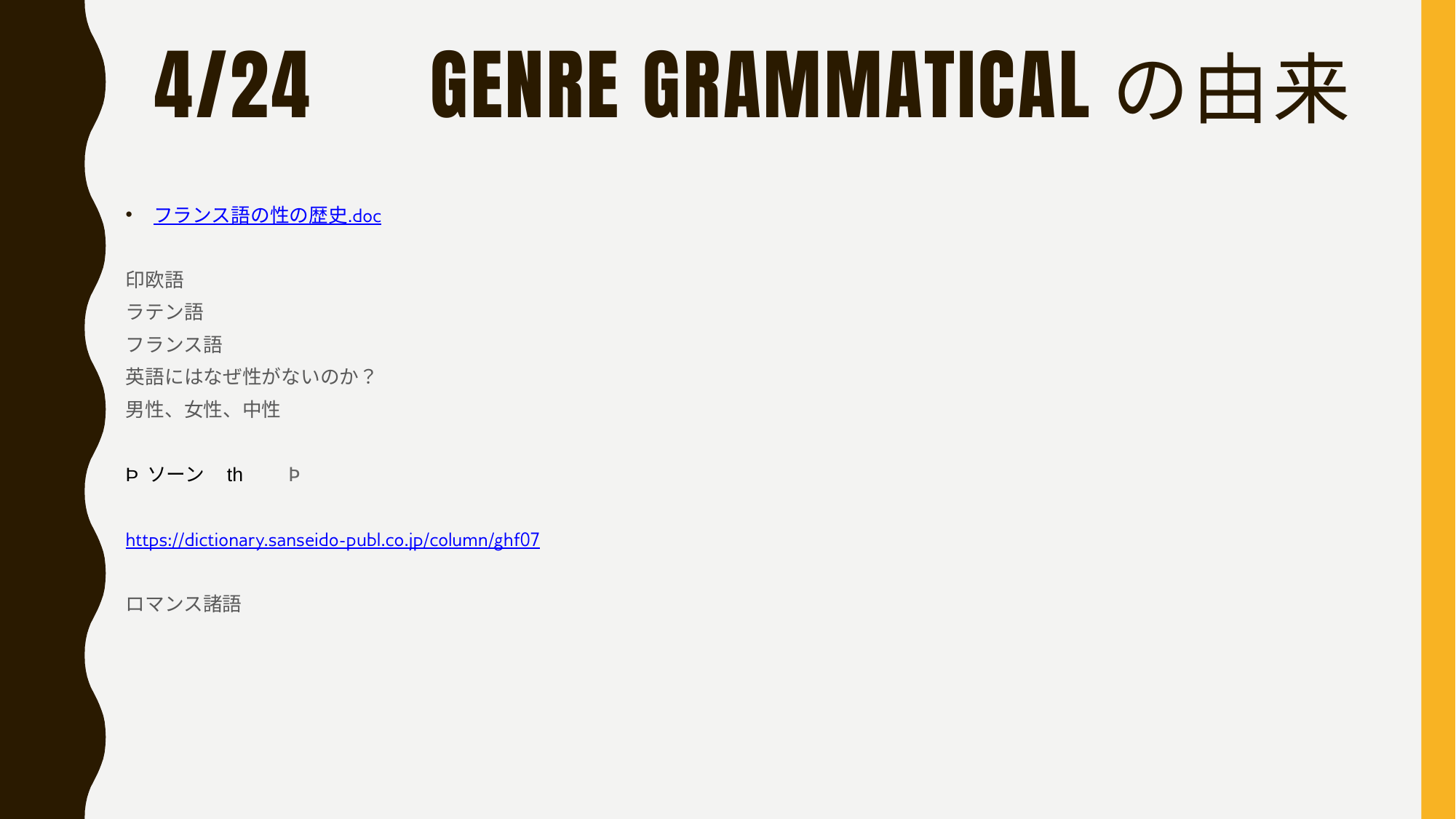

# 4/24　genre grammaticalの由来
フランス語の性の歴史.doc

印欧語
ラテン語
フランス語
英語にはなぜ性がないのか？
男性、女性、中性

Þ ソーン　th　　Þ

https://dictionary.sanseido-publ.co.jp/column/ghf07

ロマンス諸語